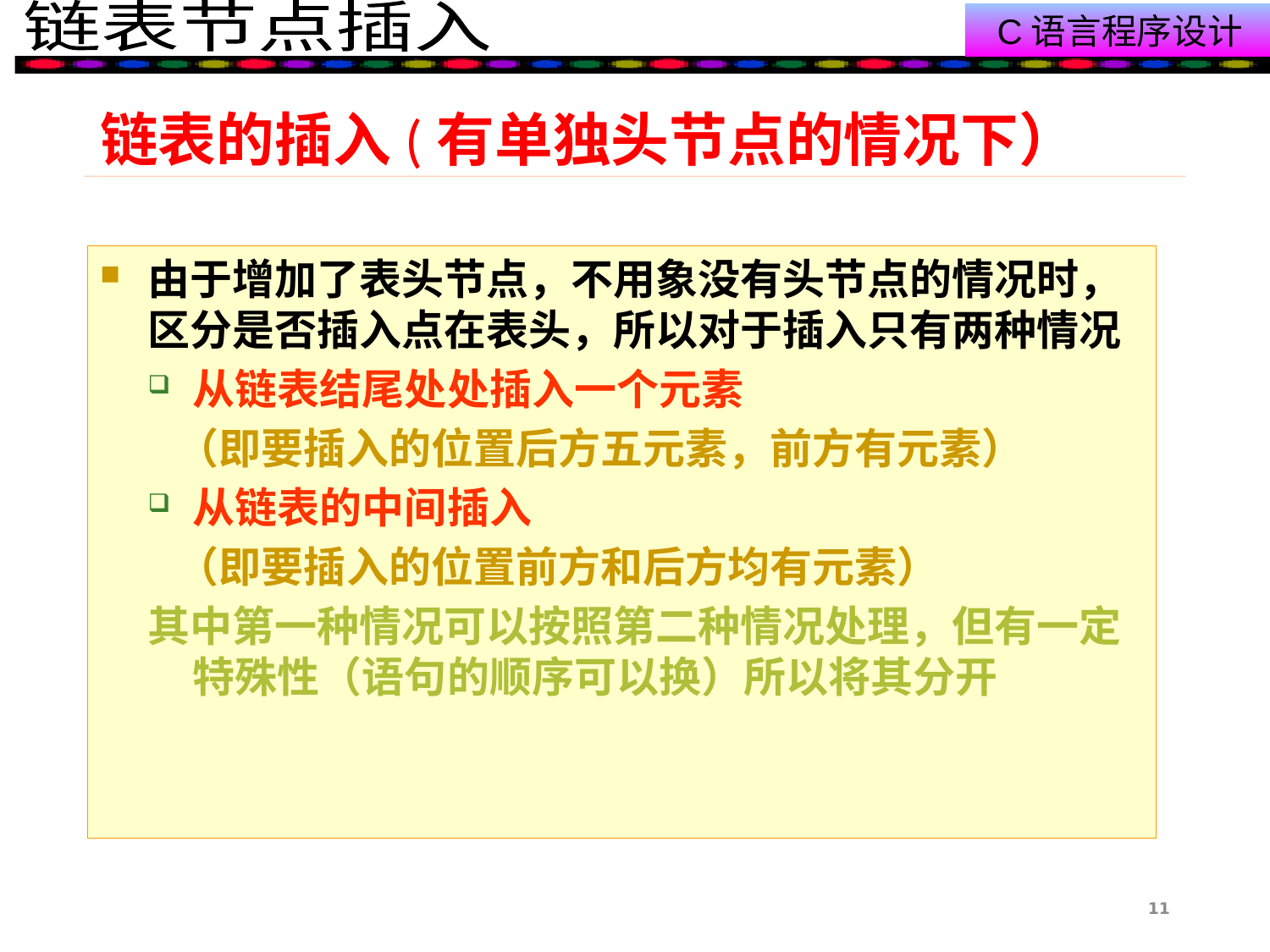

# 链表的插入(有单独头节点的情况下）
由于增加了表头节点，不用象没有头节点的情况时，区分是否插入点在表头，所以对于插入只有两种情况
从链表结尾处处插入一个元素
  （即要插入的位置后方五元素，前方有元素）
从链表的中间插入
  （即要插入的位置前方和后方均有元素）
其中第一种情况可以按照第二种情况处理，但有一定特殊性（语句的顺序可以换）所以将其分开

11